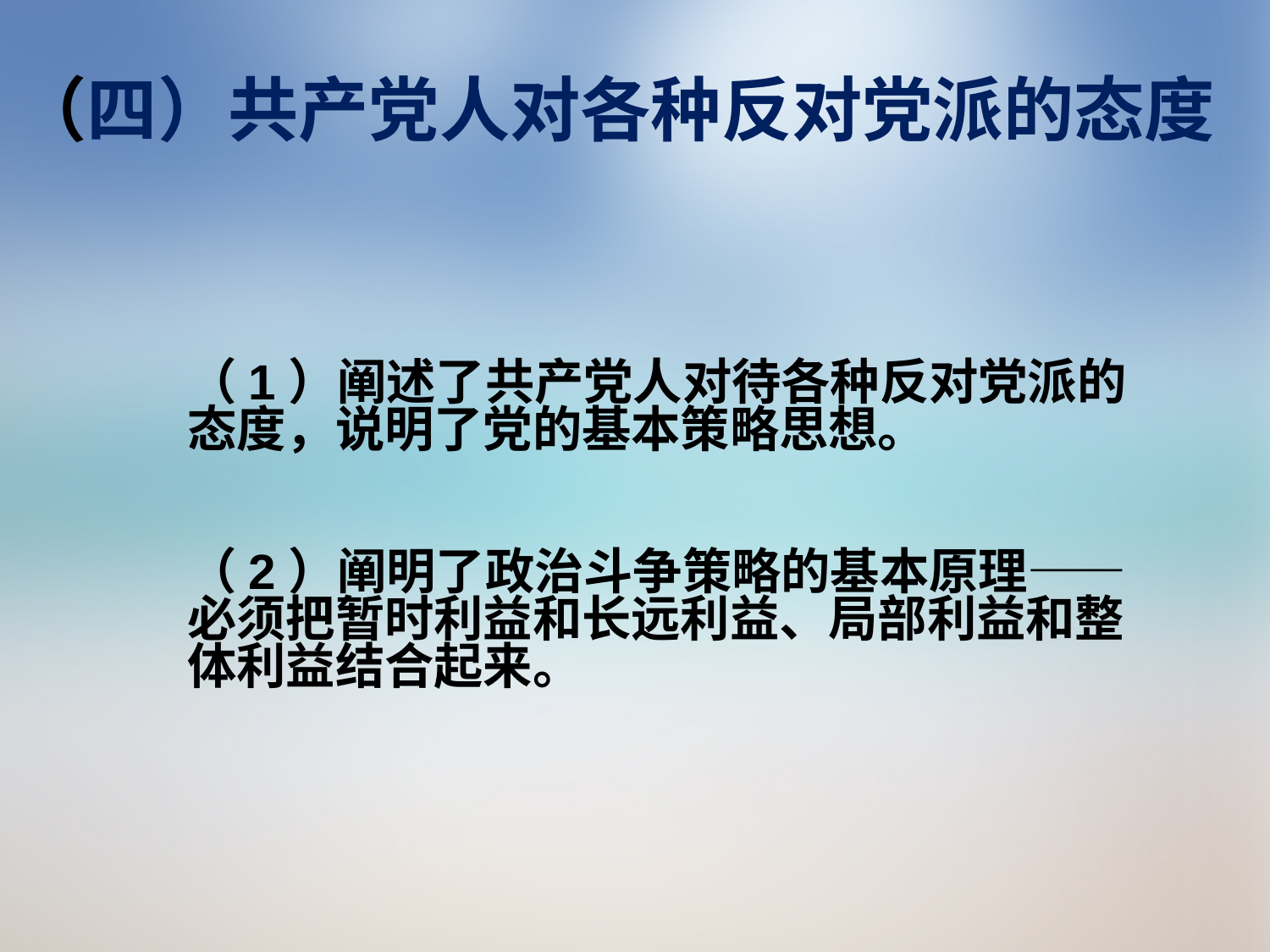

# （四）共产党人对各种反对党派的态度
（1）阐述了共产党人对待各种反对党派的态度，说明了党的基本策略思想。

（2）阐明了政治斗争策略的基本原理——必须把暂时利益和长远利益、局部利益和整体利益结合起来。